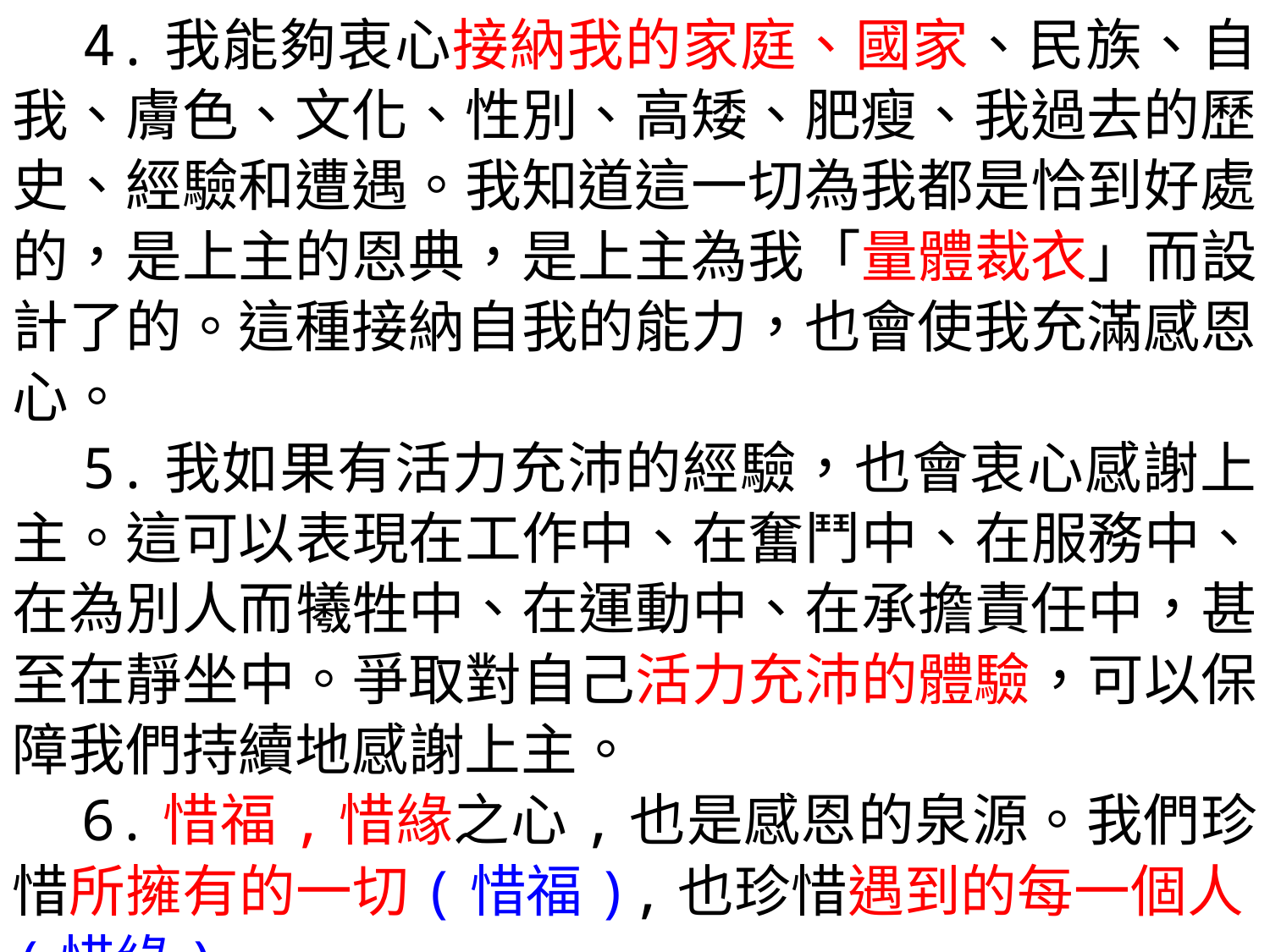

4.我能夠衷心接納我的家庭、國家、民族、自我、膚色、文化、性別、高矮、肥瘦、我過去的歷史、經驗和遭遇。我知道這一切為我都是恰到好處的，是上主的恩典，是上主為我「量體裁衣」而設計了的。這種接納自我的能力，也會使我充滿感恩心。
  5.我如果有活力充沛的經驗，也會衷心感謝上主。這可以表現在工作中、在奮鬥中、在服務中、在為別人而犧牲中、在運動中、在承擔責任中，甚至在靜坐中。爭取對自己活力充沛的體驗，可以保障我們持續地感謝上主。
  6.惜福,惜緣之心,也是感恩的泉源。我們珍惜所擁有的一切(惜福),也珍惜遇到的每一個人(惜緣)